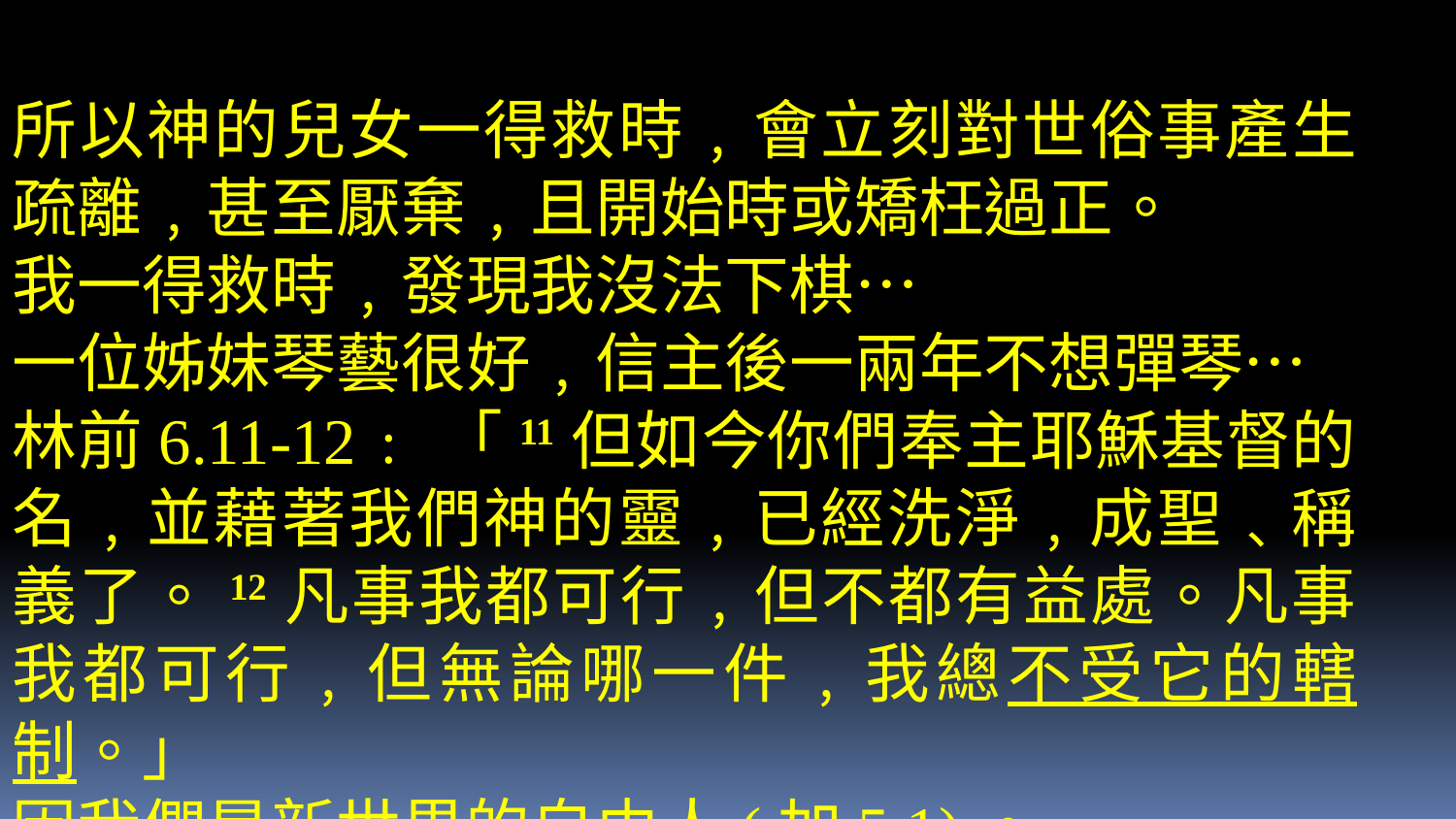

所以神的兒女一得救時﹐會立刻對世俗事產生疏離﹐甚至厭棄﹐且開始時或矯枉過正。
我一得救時﹐發現我沒法下棋…
一位姊妹琴藝很好﹐信主後一兩年不想彈琴…
林前6.11-12﹕「11但如今你們奉主耶穌基督的名﹐並藉著我們神的靈﹐已經洗淨﹐成聖﹑稱義了。12凡事我都可行﹐但不都有益處。凡事我都可行﹐但無論哪一件﹐我總不受它的轄制。」
因我們是新世界的自由人(加5.1)。